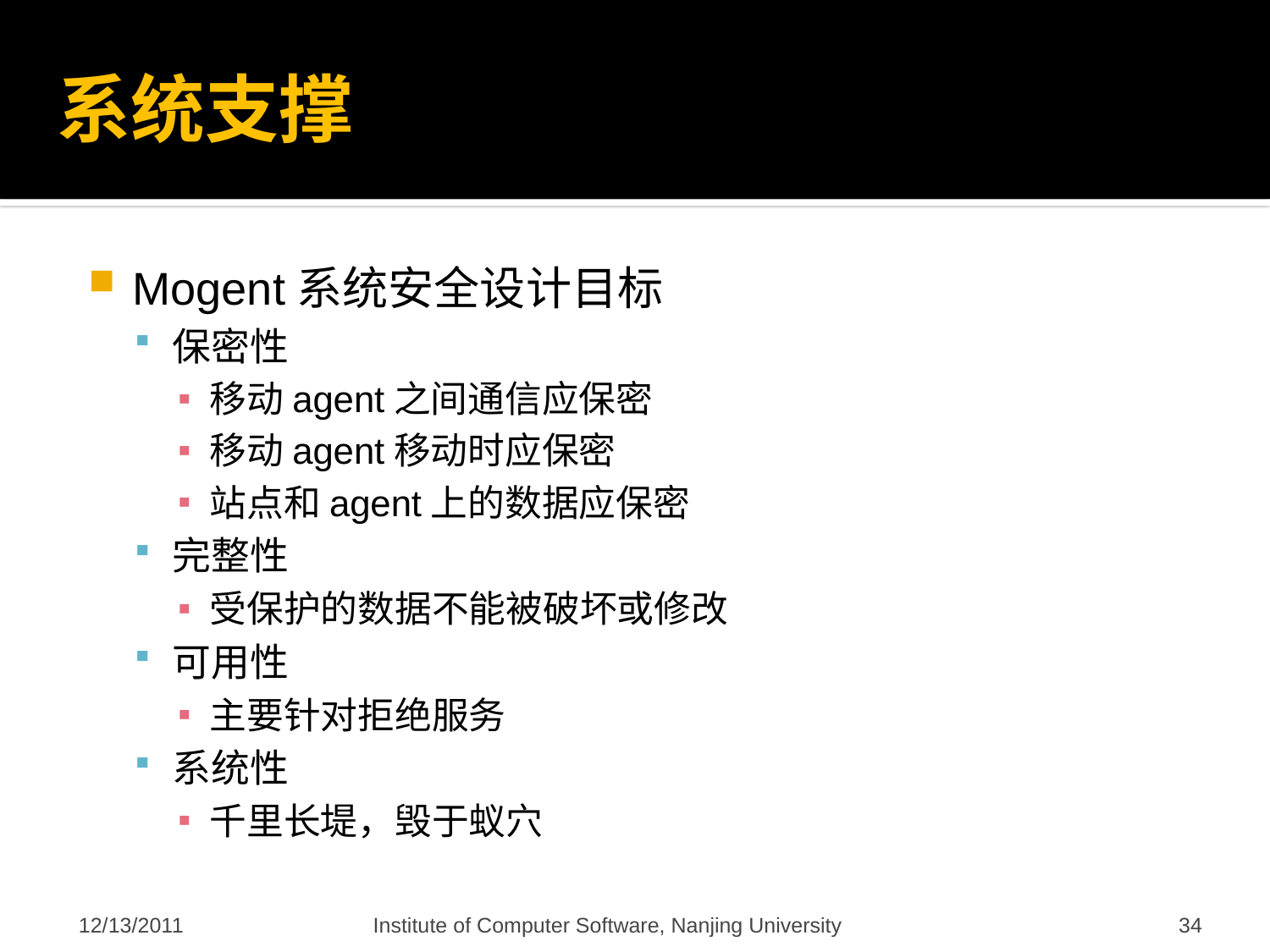

# 系统支撑
Mogent系统安全设计目标
保密性
移动agent之间通信应保密
移动agent移动时应保密
站点和agent上的数据应保密
完整性
受保护的数据不能被破坏或修改
可用性
主要针对拒绝服务
系统性
千里长堤，毁于蚁穴
34
12/13/2011
Institute of Computer Software, Nanjing University
34